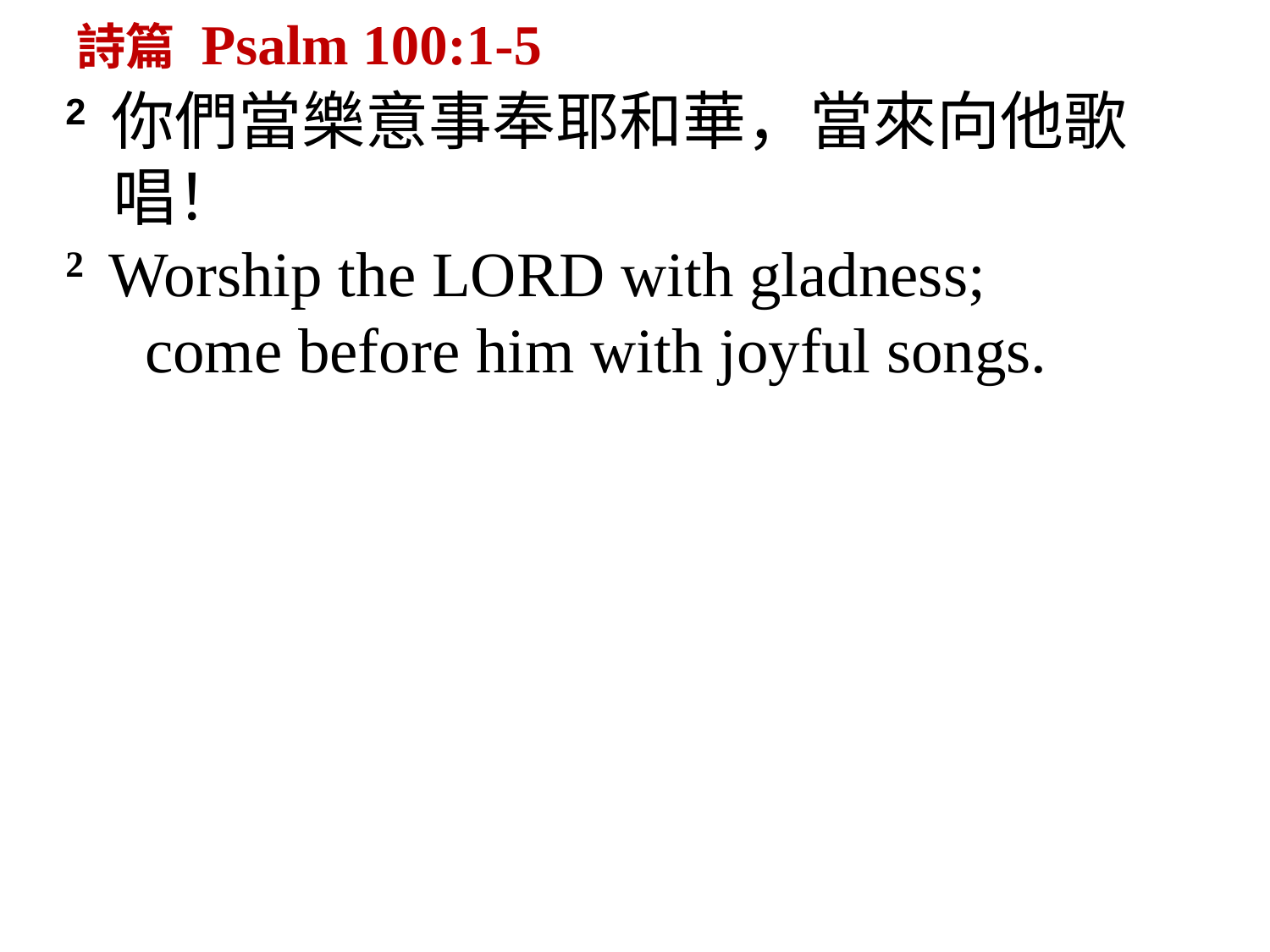

詩篇 Psalm 100:1-5
2 你們當樂意事奉耶和華，當來向他歌唱！
2  Worship the Lord with gladness;
  come before him with joyful songs.